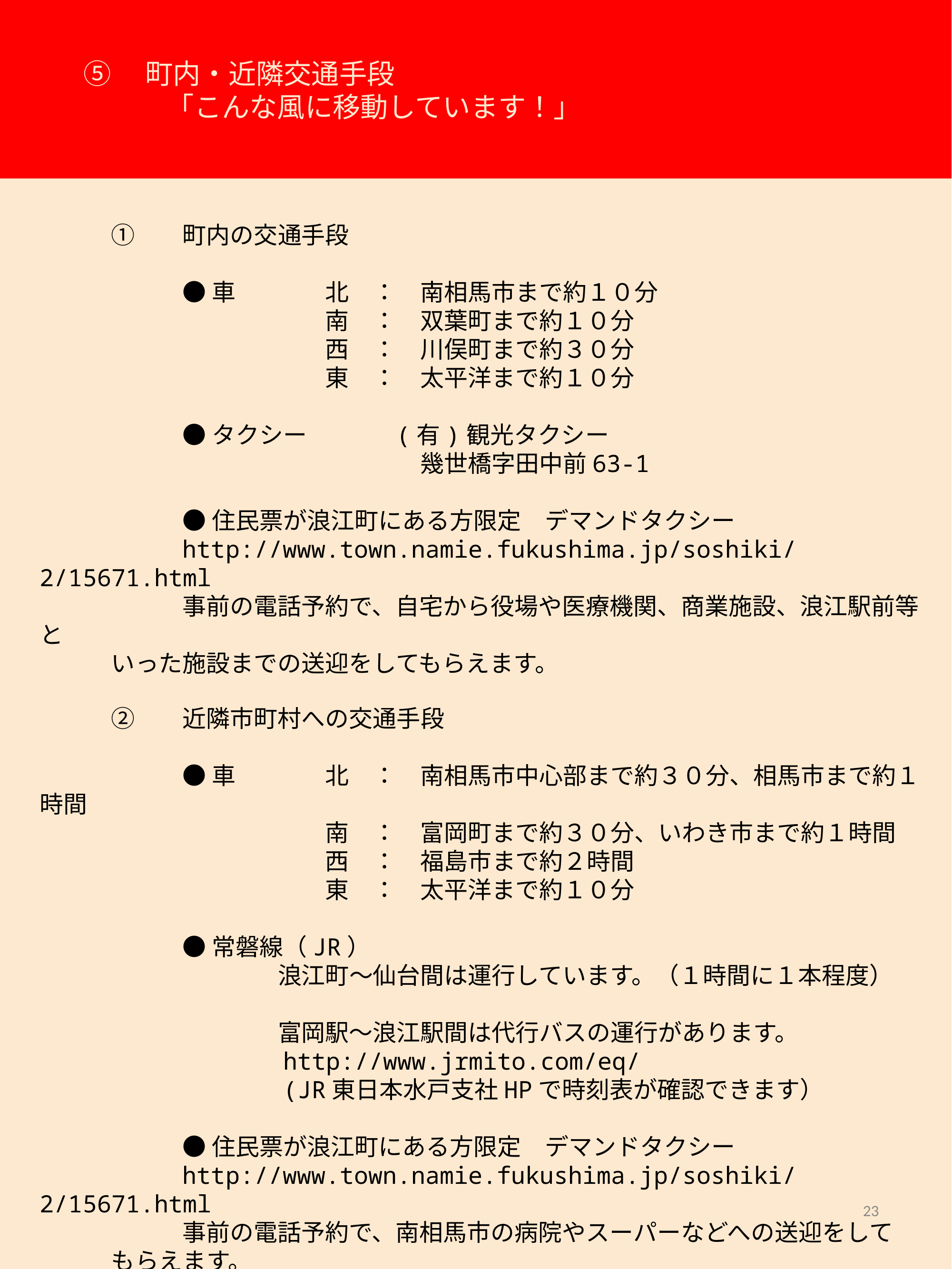

⑤　町内・近隣交通手段
　　　「こんな風に移動しています！」

	①	町内の交通手段

		●車		北　：　南相馬市まで約１０分
			　　	南　：　双葉町まで約１０分
			　　	西　：　川俣町まで約３０分
			　　	東　：　太平洋まで約１０分

		●タクシー		(有)観光タクシー
		　　　　　　　　　　幾世橋字田中前63-1

		●住民票が浪江町にある方限定　デマンドタクシー
		http://www.town.namie.fukushima.jp/soshiki/2/15671.html
		事前の電話予約で、自宅から役場や医療機関、商業施設、浪江駅前等と
　　　いった施設までの送迎をしてもらえます。
	②	近隣市町村への交通手段

		●車		北　：　南相馬市中心部まで約３０分、相馬市まで約１時間
			　　	南　：　富岡町まで約３０分、いわき市まで約１時間
			　　	西　：　福島市まで約２時間
			　　	東　：　太平洋まで約１０分

		●常磐線（JR）
		　　　　浪江町～仙台間は運行しています。（１時間に１本程度）
		　　　　富岡駅～浪江駅間は代行バスの運行があります。
		　　　　http://www.jrmito.com/eq/
		　　　　(JR東日本水戸支社HPで時刻表が確認できます）

		●住民票が浪江町にある方限定　デマンドタクシー
		http://www.town.namie.fukushima.jp/soshiki/2/15671.html
		事前の電話予約で、南相馬市の病院やスーパーなどへの送迎をして
　　　もらえます。
23